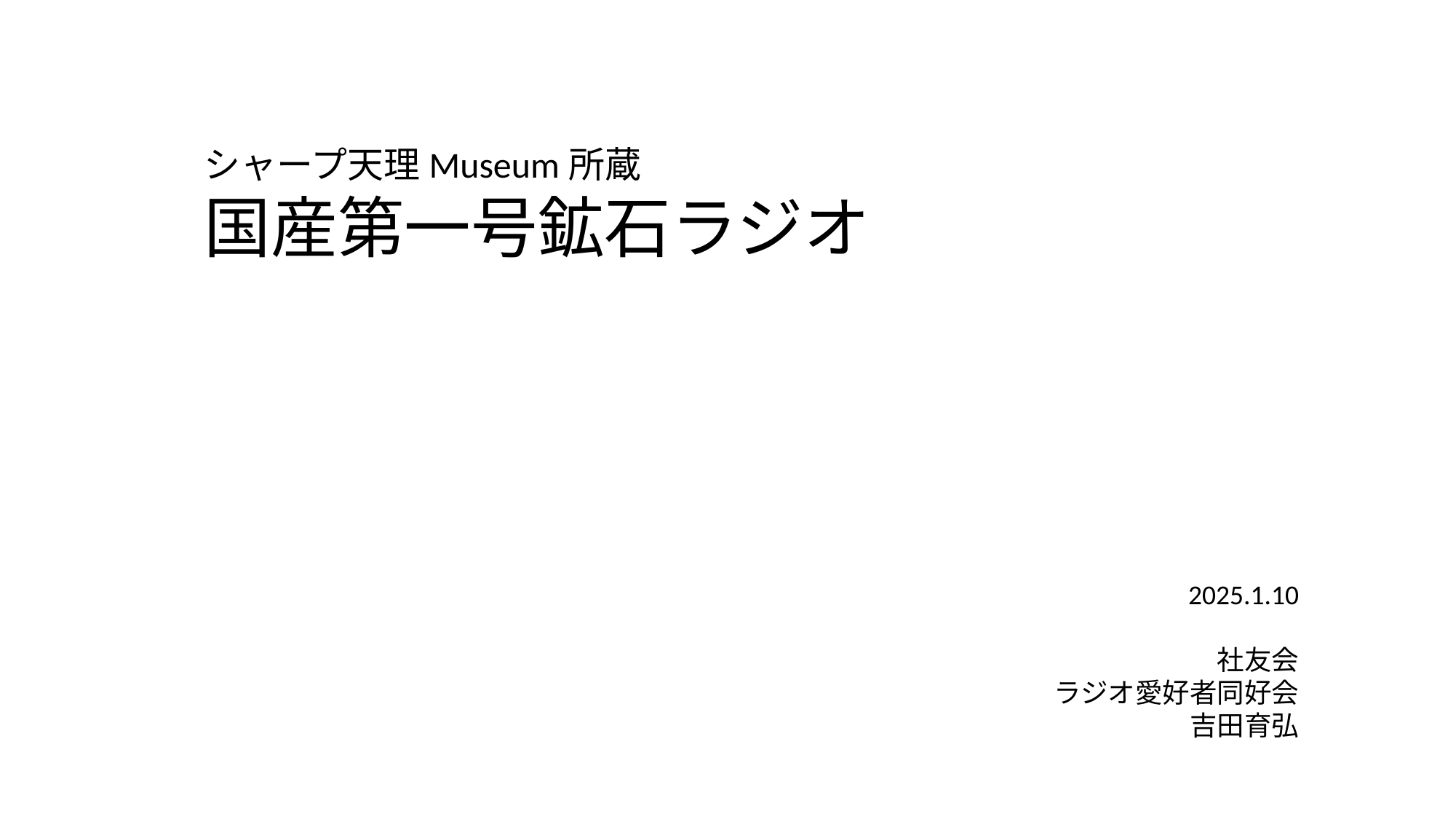

シャープ天理Museum所蔵
国産第一号鉱石ラジオ
2025.1.10

社友会
ラジオ愛好者同好会
吉田育弘